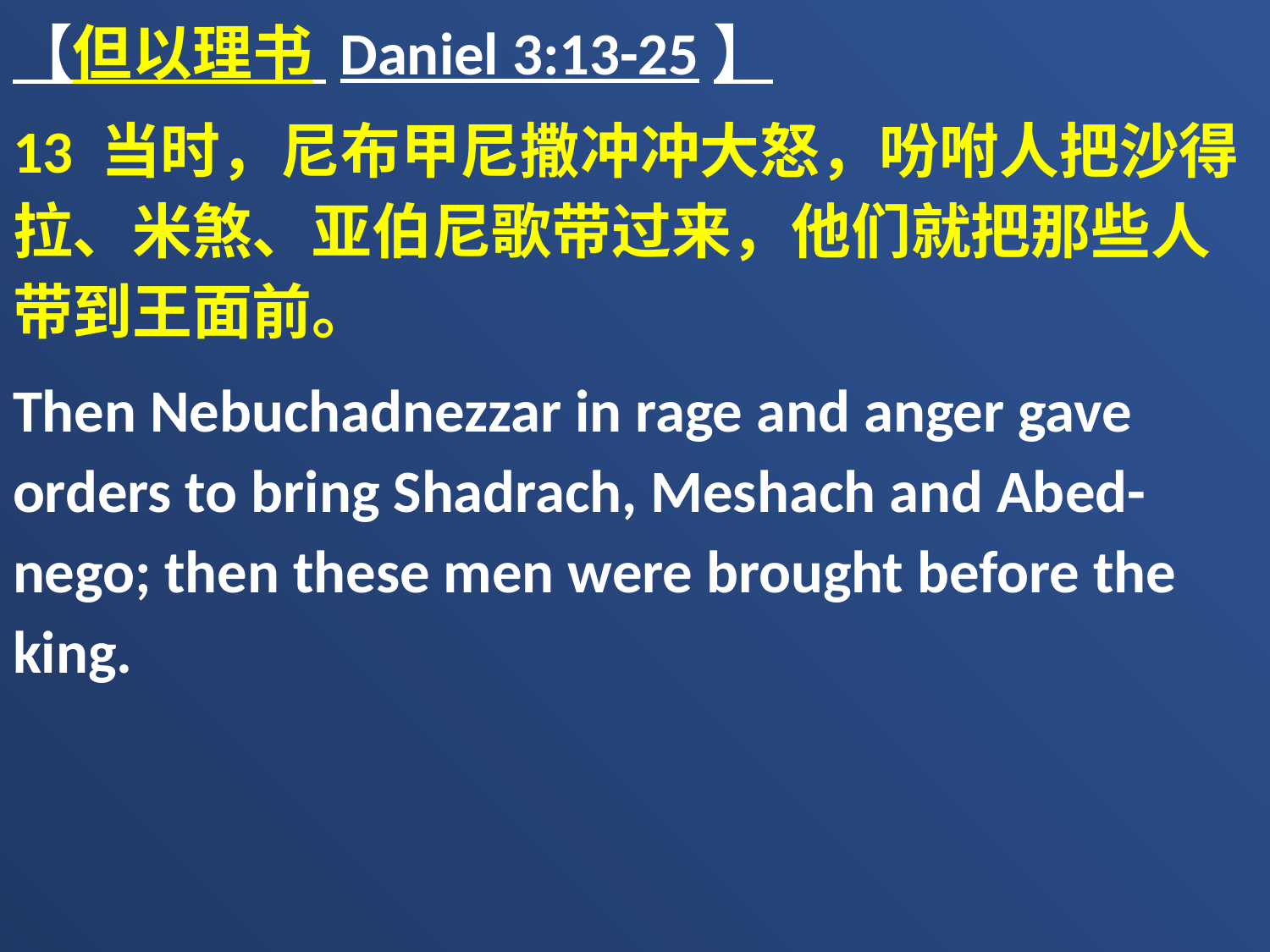

【但以理书 Daniel 3:13-25】
13 当时，尼布甲尼撒冲冲大怒，吩咐人把沙得拉、米煞、亚伯尼歌带过来，他们就把那些人带到王面前。
Then Nebuchadnezzar in rage and anger gave orders to bring Shadrach, Meshach and Abed-nego; then these men were brought before the king.